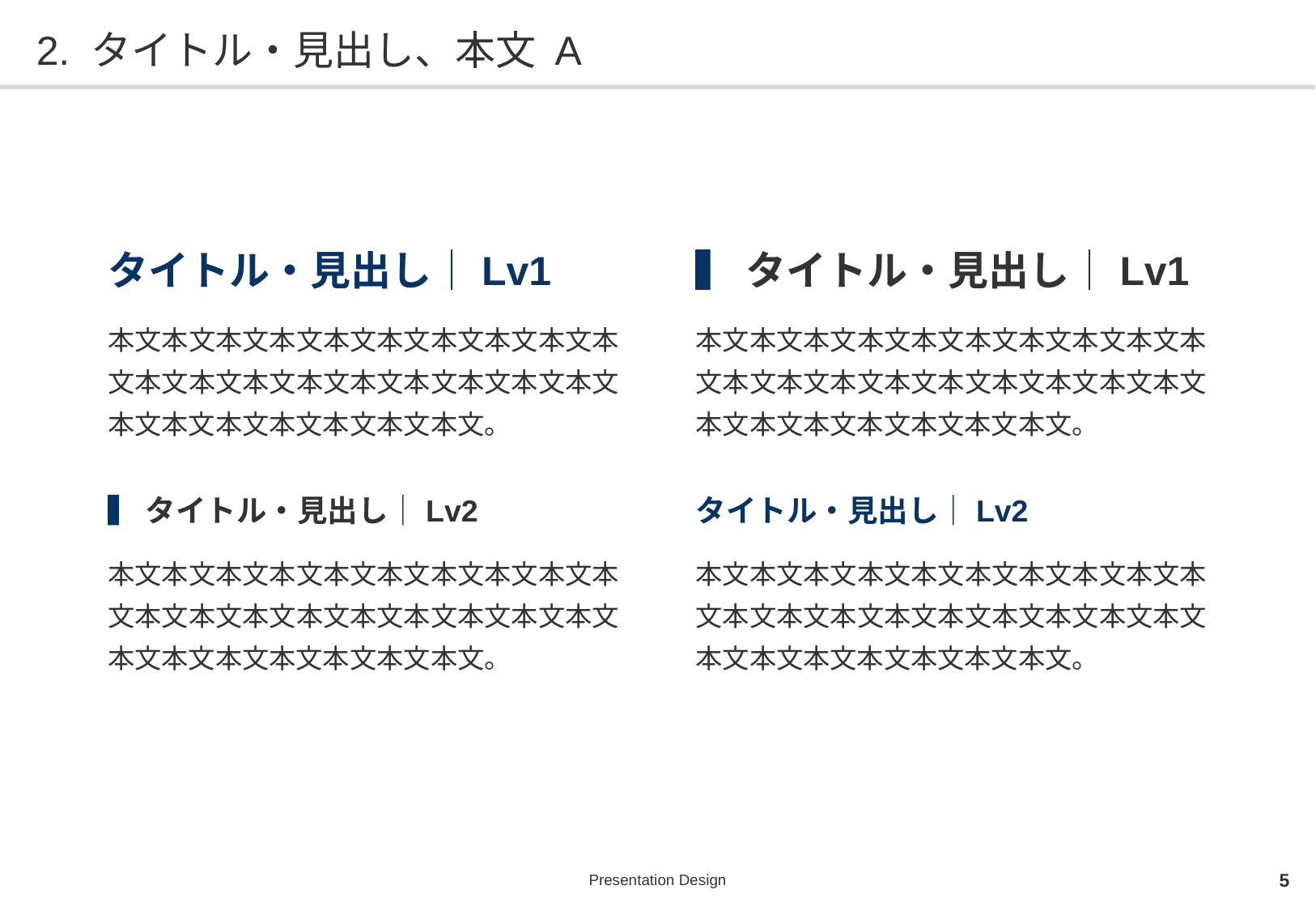

# 2. タイトル・見出し、本文 A
タイトル・見出し｜Lv1
本文本文本文本文本文本文本文本文本文本文本文本文本文本文本文本文本文本文本文本文本文本文本文本文本文本文。
▍タイトル・見出し｜Lv2
本文本文本文本文本文本文本文本文本文本文本文本文本文本文本文本文本文本文本文本文本文本文本文本文本文本文。
▍タイトル・見出し｜Lv1
本文本文本文本文本文本文本文本文本文本文本文本文本文本文本文本文本文本文本文本文本文本文本文本文本文本文。
タイトル・見出し｜Lv2
本文本文本文本文本文本文本文本文本文本文本文本文本文本文本文本文本文本文本文本文本文本文本文本文本文本文。
Presentation Design
5